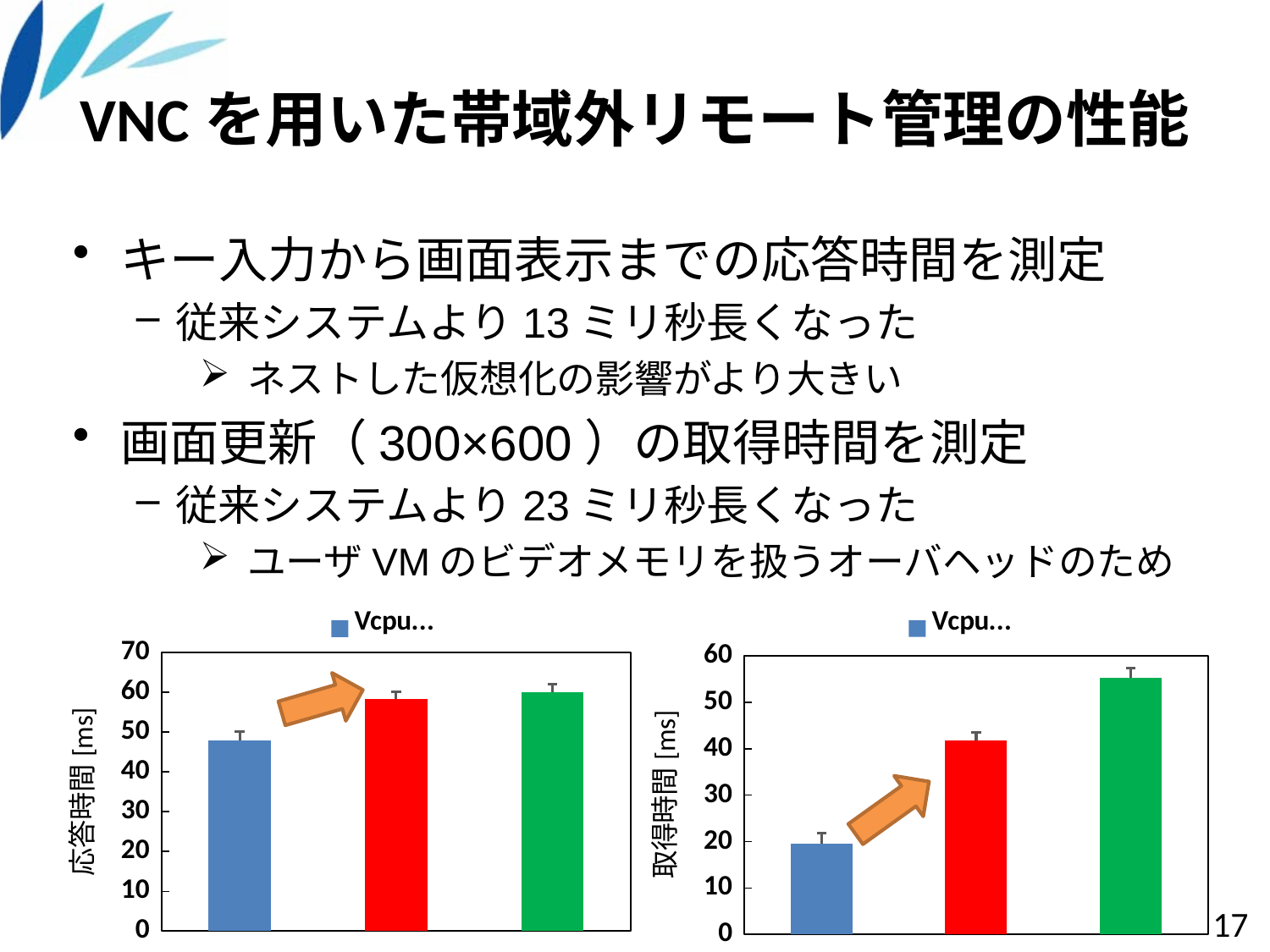

# VNCを用いた帯域外リモート管理の性能
キー入力から画面表示までの応答時間を測定
従来システムより13ミリ秒長くなった
ネストした仮想化の影響がより大きい
画面更新（300×600）の取得時間を測定
従来システムより23ミリ秒長くなった
ユーザVMのビデオメモリを扱うオーバヘッドのため

### Chart

| Category |  |
|---|---|
| 従来 | 19.6 |
| VSBypass | 41.7 |
| 仮想クラウド | 55.2 |

### Chart

| Category |  |
|---|---|
| 従来 | 47.88794444444444 |
| VSBypass | 58.30188888888888 |
| 仮想クラウド | 59.97311111111111 |

17